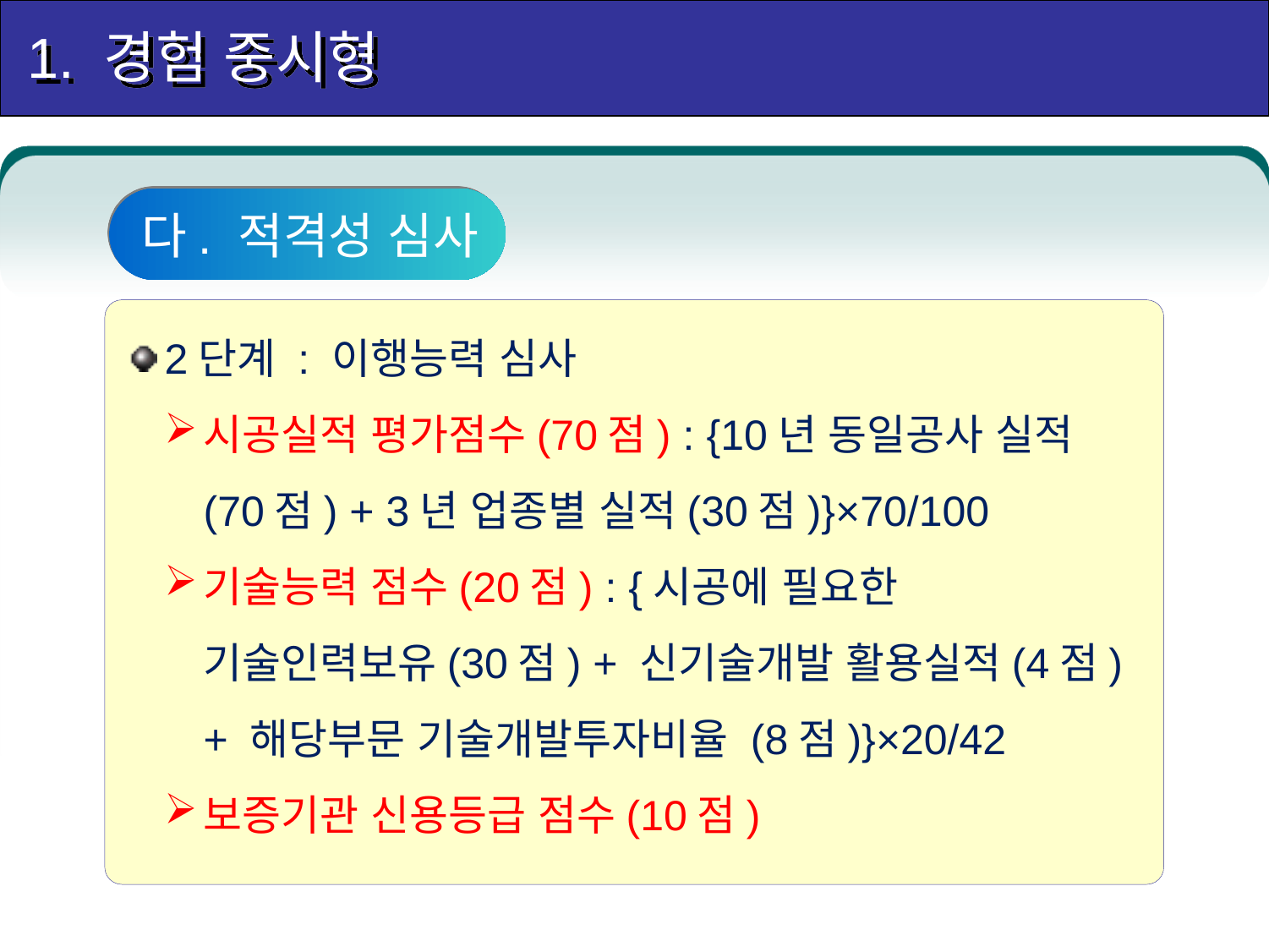

1. 경험 중시형
다. 적격성 심사

2단계 : 이행능력 심사
시공실적 평가점수(70점) : {10년 동일공사 실적(70점) + 3년 업종별 실적(30점)}×70/100
기술능력 점수(20점) : {시공에 필요한 기술인력보유(30점) + 신기술개발 활용실적(4점) + 해당부문 기술개발투자비율 (8점)}×20/42
보증기관 신용등급 점수(10점)